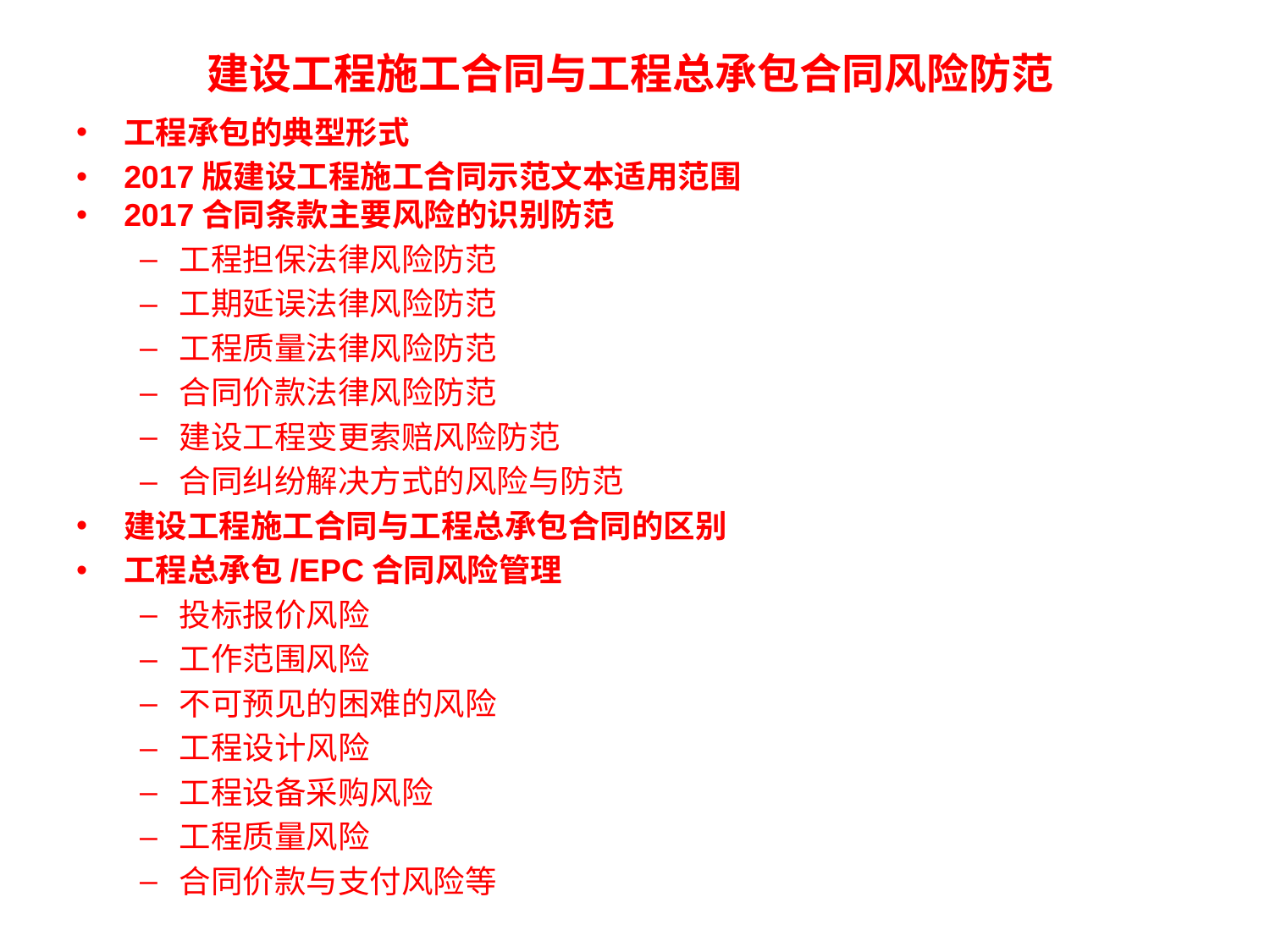

# 建设工程施工合同与工程总承包合同风险防范
工程承包的典型形式
2017版建设工程施工合同示范文本适用范围
2017合同条款主要风险的识别防范
工程担保法律风险防范
工期延误法律风险防范
工程质量法律风险防范
合同价款法律风险防范
建设工程变更索赔风险防范
合同纠纷解决方式的风险与防范
建设工程施工合同与工程总承包合同的区别
工程总承包/EPC合同风险管理
投标报价风险
工作范围风险
不可预见的困难的风险
工程设计风险
工程设备采购风险
工程质量风险
合同价款与支付风险等

148